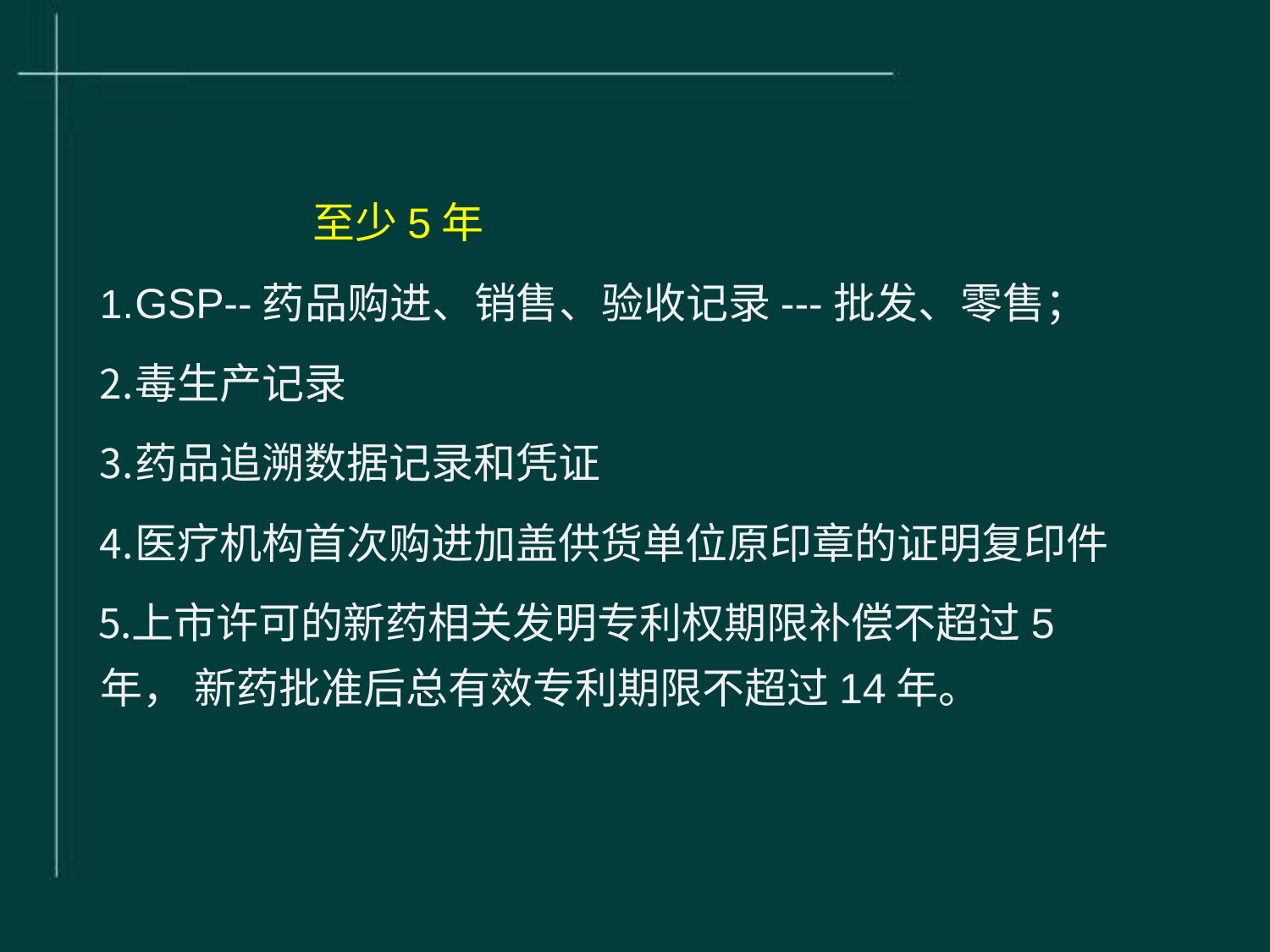

至少5年
GSP--药品购进、销售、验收记录---批发、零售；
毒生产记录
药品追溯数据记录和凭证
医疗机构首次购进加盖供货单位原印章的证明复印件
上市许可的新药相关发明专利权期限补偿不超过5年， 新药批准后总有效专利期限不超过14年。